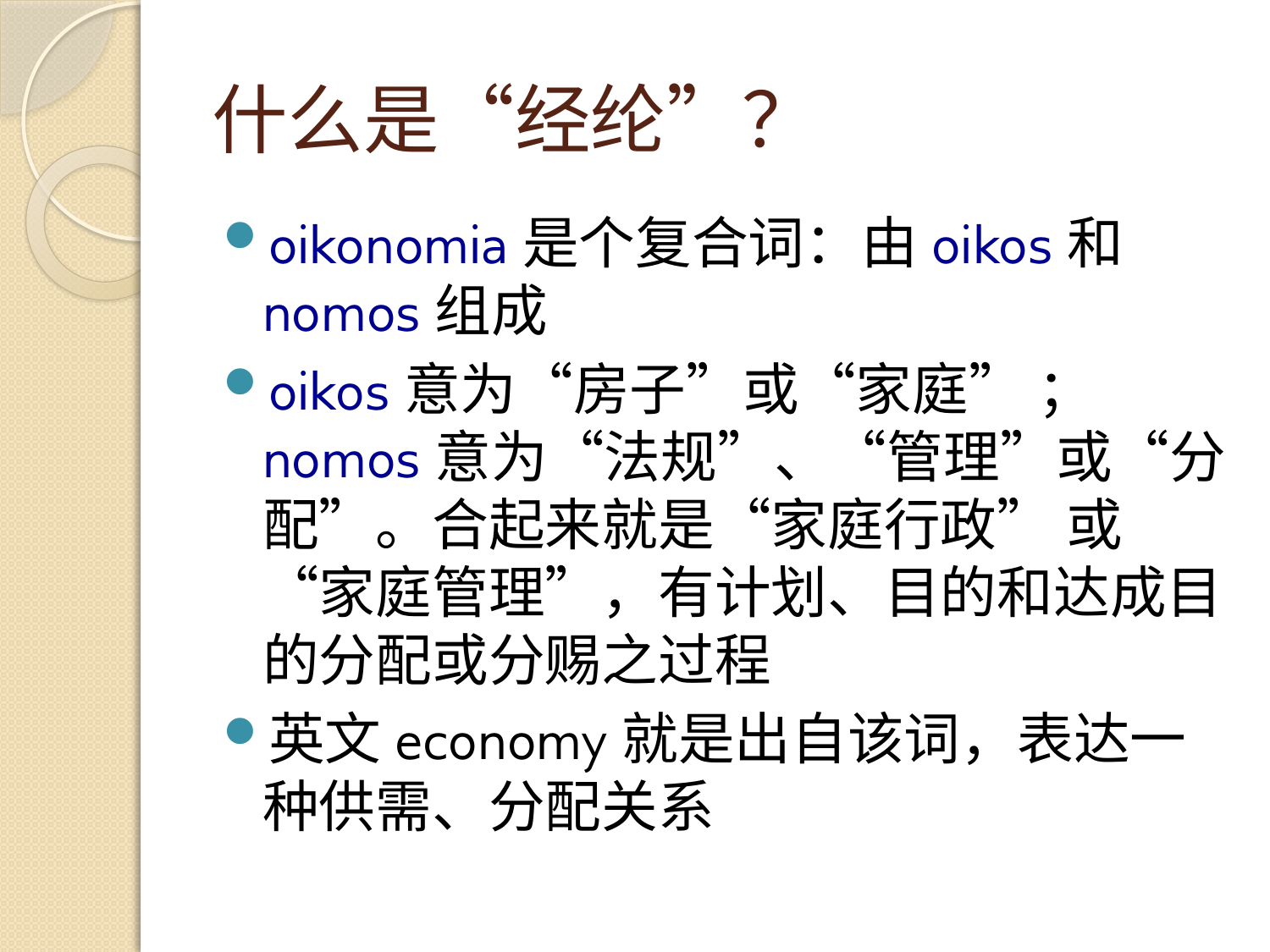

# 什么是“经纶”？
oikonomia是个复合词：由oikos和nomos组成
oikos意为“房子”或“家庭” ；nomos意为“法规”、“管理”或“分配”。合起来就是“家庭行政” 或“家庭管理”，有计划、目的和达成目的分配或分赐之过程
英文economy就是出自该词，表达一种供需、分配关系